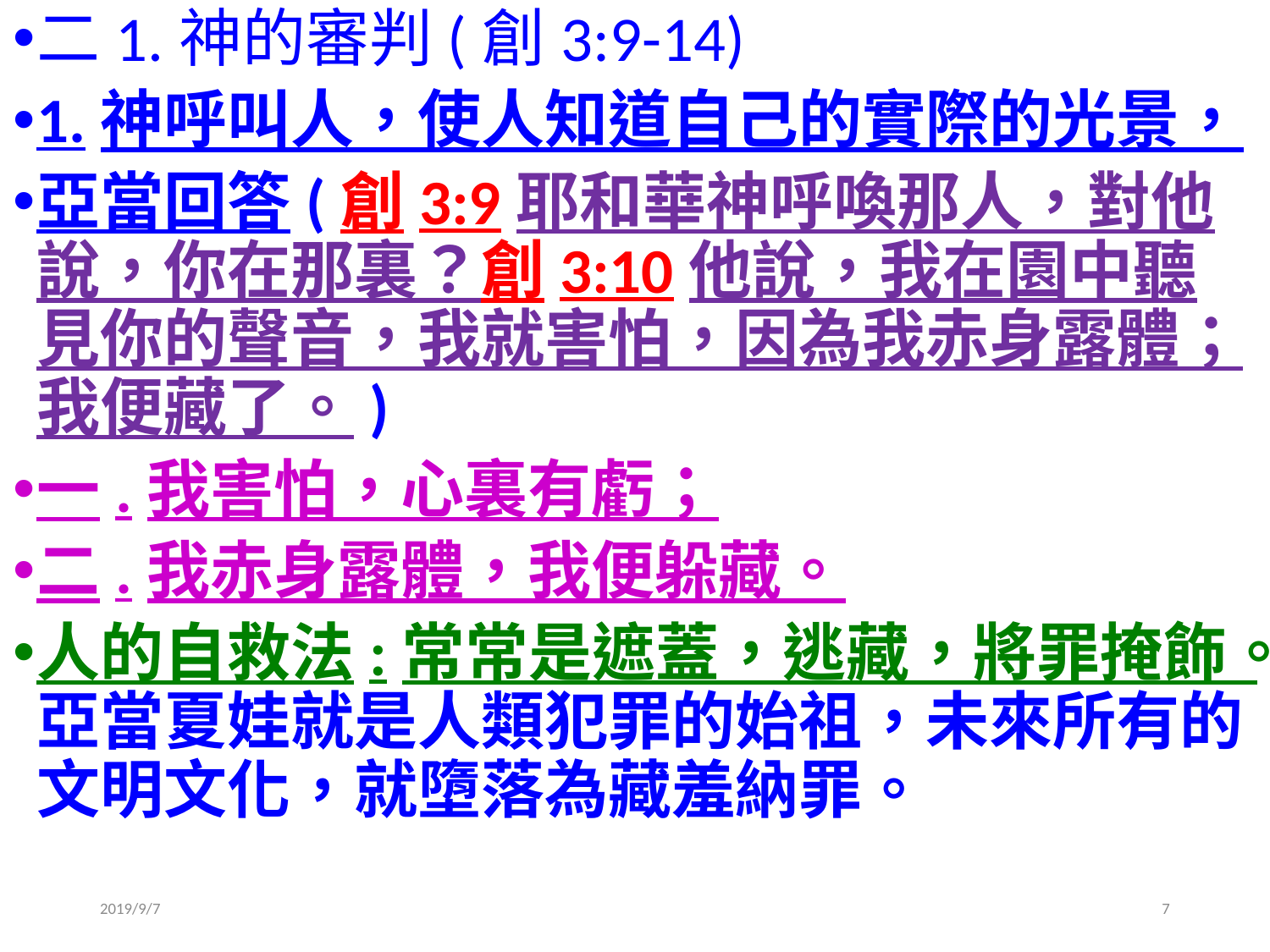

二1.神的審判(創3:9-14)
1.神呼叫人，使人知道自己的實際的光景，
亞當回答(創3:9耶和華神呼喚那人，對他說，你在那裏？創3:10他說，我在園中聽見你的聲音，我就害怕，因為我赤身露體；我便藏了。)
一.我害怕，心裏有虧；
二.我赤身露體，我便躲藏。
人的自救法:常常是遮蓋，逃藏，將罪掩飾。亞當夏娃就是人類犯罪的始祖，未來所有的文明文化，就墮落為藏羞納罪。

2019/9/7
7